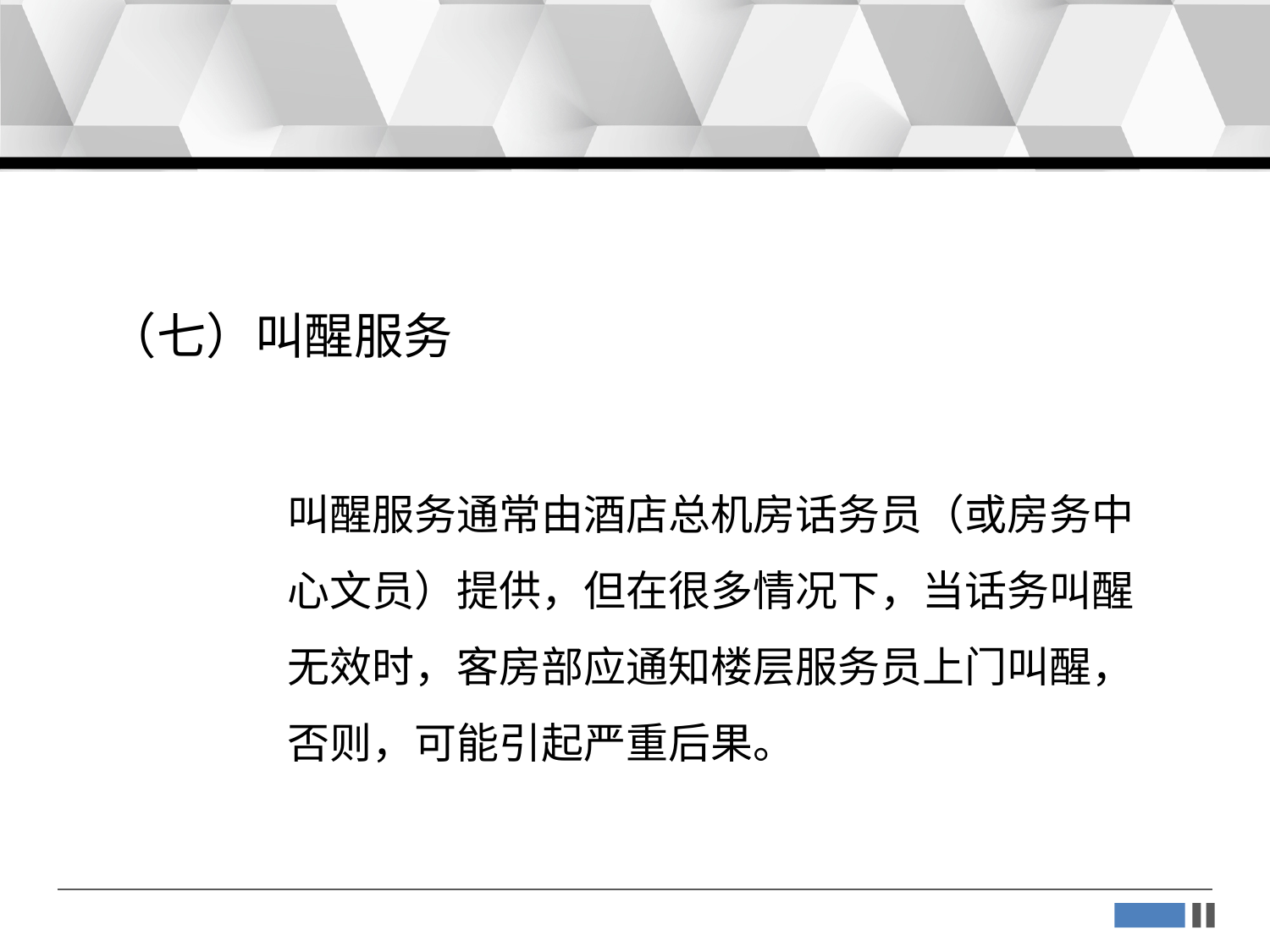

（七）叫醒服务
叫醒服务通常由酒店总机房话务员（或房务中心文员）提供，但在很多情况下，当话务叫醒无效时，客房部应通知楼层服务员上门叫醒，否则，可能引起严重后果。